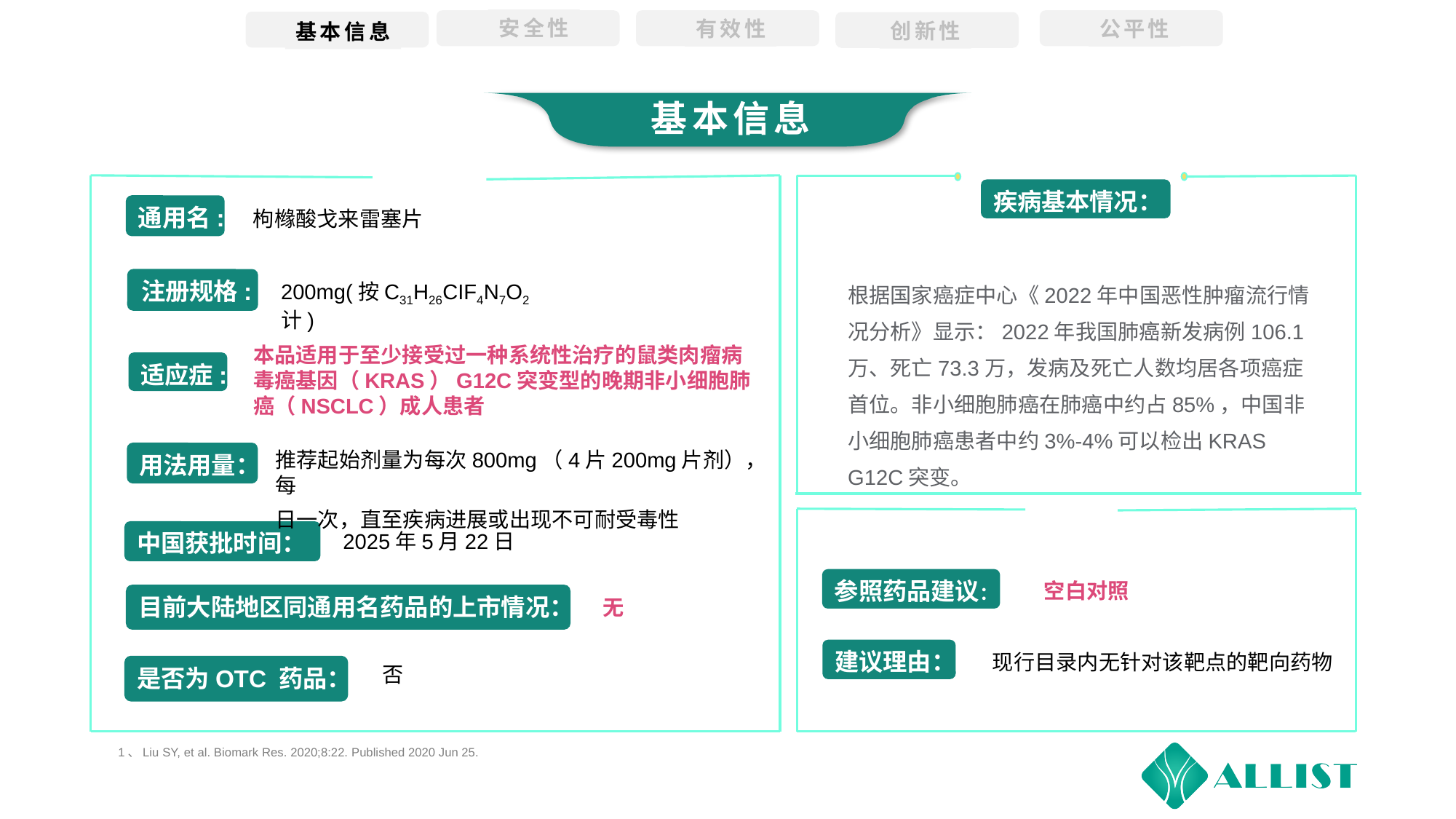

安全性

有效性
公平性

创新性
基本信息
基本信息

疾病基本情况：
通用名:
枸橼酸戈来雷塞片
根据国家癌症中心《2022年中国恶性肿瘤流行情况分析》显示：2022年我国肺癌新发病例106.1万、死亡73.3万，发病及死亡人数均居各项癌症首位。非小细胞肺癌在肺癌中约占85%，中国非小细胞肺癌患者中约3%-4%可以检出KRAS G12C突变。
注册规格:
200mg(按C31H26CIF4N7O2计)
本品适用于至少接受过一种系统性治疗的鼠类肉瘤病毒癌基因（KRAS）G12C突变型的晚期非小细胞肺癌（NSCLC）成人患者
适应症:
推荐起始剂量为每次800mg（4片200mg片剂），每
日一次，直至疾病进展或出现不可耐受毒性
用法用量：
中国获批时间：
2025年5月22日
参照药品建议：
空白对照
目前大陆地区同通用名药品的上市情况：
无
建议理由：
现行目录内无针对该靶点的靶向药物

是否为OTC 药品：
否
1、Liu SY, et al. Biomark Res. 2020;8:22. Published 2020 Jun 25.